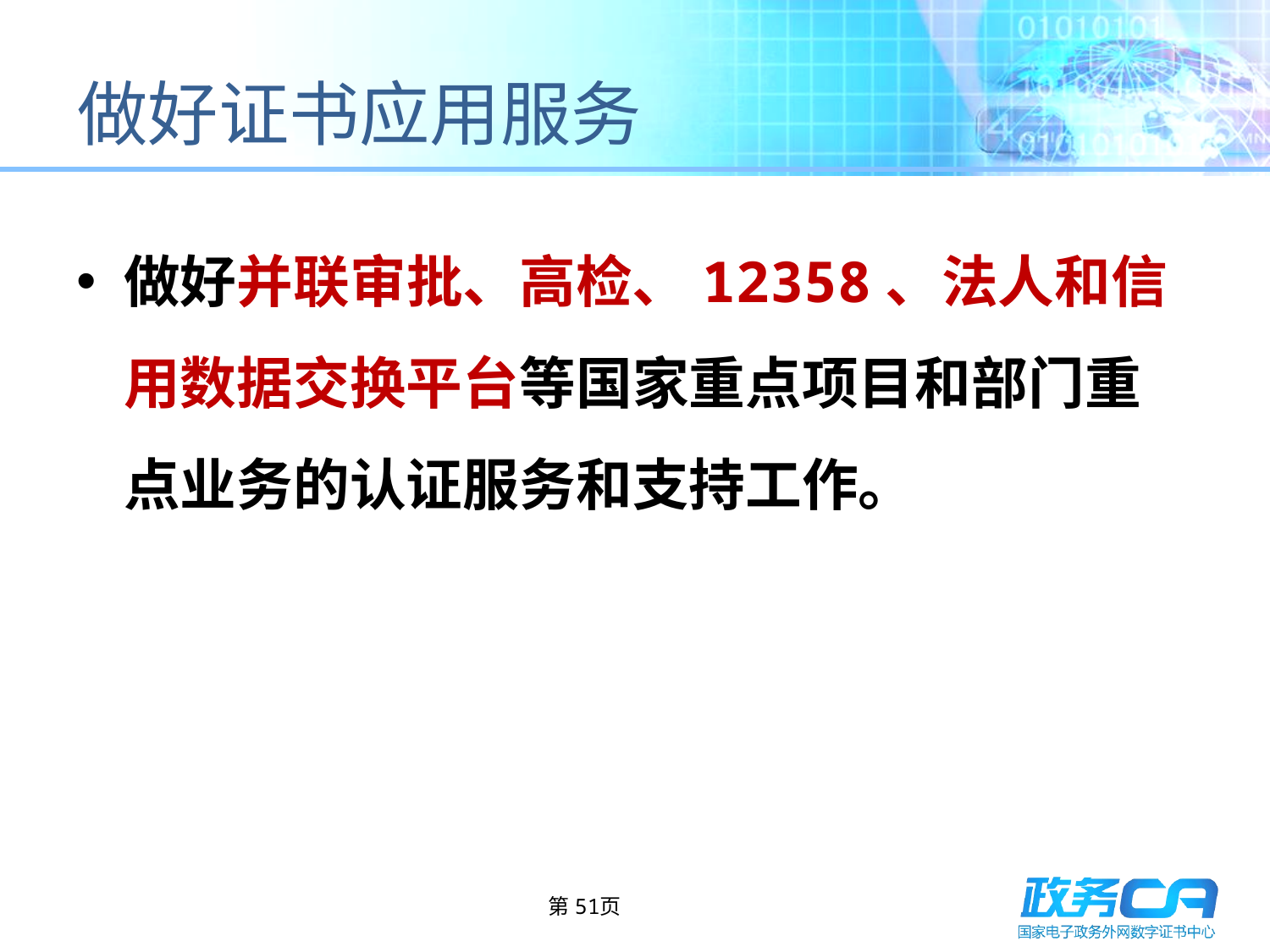

# 做好证书应用服务
做好并联审批、高检、12358、法人和信用数据交换平台等国家重点项目和部门重点业务的认证服务和支持工作。
第51页